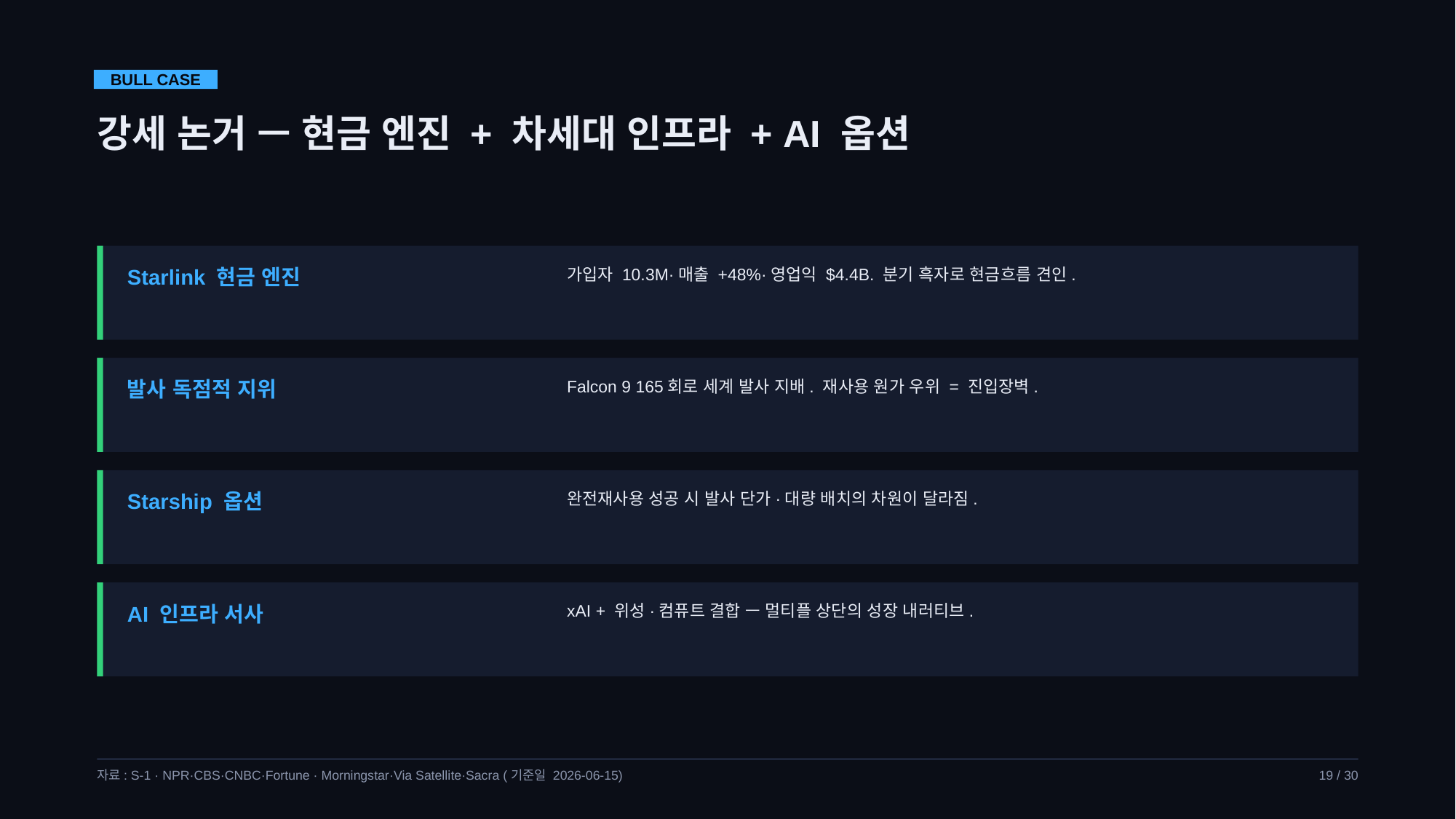

BULL CASE
강세 논거 — 현금 엔진 + 차세대 인프라 + AI 옵션

Starlink 현금 엔진
가입자 10.3M·매출 +48%·영업익 $4.4B. 분기 흑자로 현금흐름 견인.

발사 독점적 지위
Falcon 9 165회로 세계 발사 지배. 재사용 원가 우위 = 진입장벽.

Starship 옵션
완전재사용 성공 시 발사 단가·대량 배치의 차원이 달라짐.

AI 인프라 서사
xAI + 위성·컴퓨트 결합 — 멀티플 상단의 성장 내러티브.

자료: S-1 · NPR·CBS·CNBC·Fortune · Morningstar·Via Satellite·Sacra (기준일 2026-06-15)
19 / 30